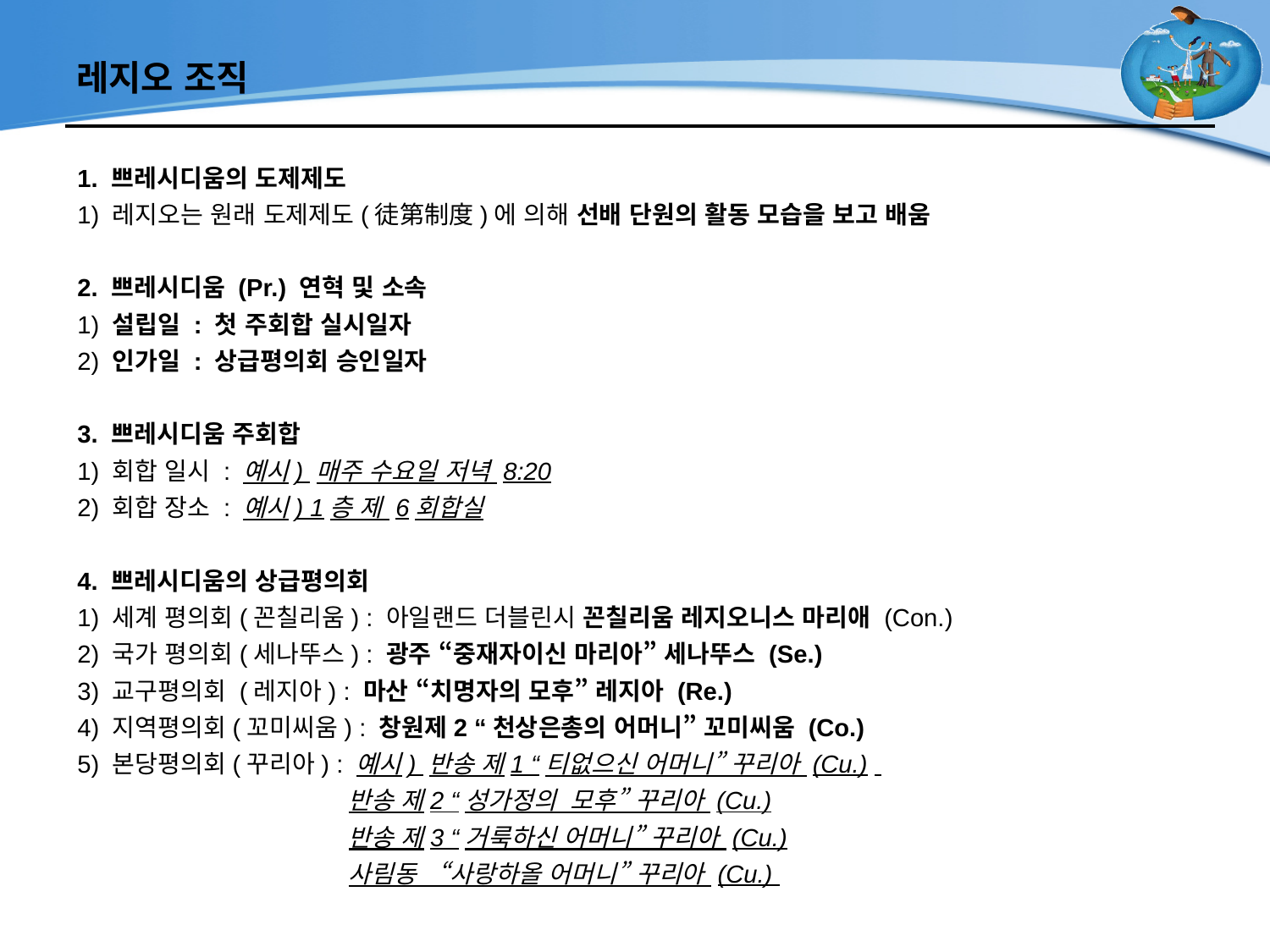

# 레지오 조직
1. 쁘레시디움의 도제제도
1) 레지오는 원래 도제제도(徒第制度)에 의해 선배 단원의 활동 모습을 보고 배움

2. 쁘레시디움 (Pr.) 연혁 및 소속
1) 설립일 : 첫 주회합 실시일자
2) 인가일 : 상급평의회 승인일자

3. 쁘레시디움 주회합
1) 회합 일시 : 예시) 매주 수요일 저녁 8:20
2) 회합 장소 : 예시) 1층 제 6회합실

4. 쁘레시디움의 상급평의회
1) 세계 평의회(꼰칠리움) : 아일랜드 더블린시 꼰칠리움 레지오니스 마리애 (Con.)
2) 국가 평의회(세나뚜스) : 광주 “중재자이신 마리아” 세나뚜스 (Se.)
3) 교구평의회 (레지아) : 마산 “치명자의 모후” 레지아 (Re.)
4) 지역평의회(꼬미씨움) : 창원제2 “천상은총의 어머니” 꼬미씨움 (Co.)
5) 본당평의회(꾸리아) : 예시) 반송 제1 “티없으신 어머니” 꾸리아 (Cu.)
                                      반송 제2 “성가정의  모후” 꾸리아 (Cu.)
                                      반송 제3 “거룩하신 어머니” 꾸리아 (Cu.)
                                      사림동   “사랑하올 어머니” 꾸리아 (Cu.)